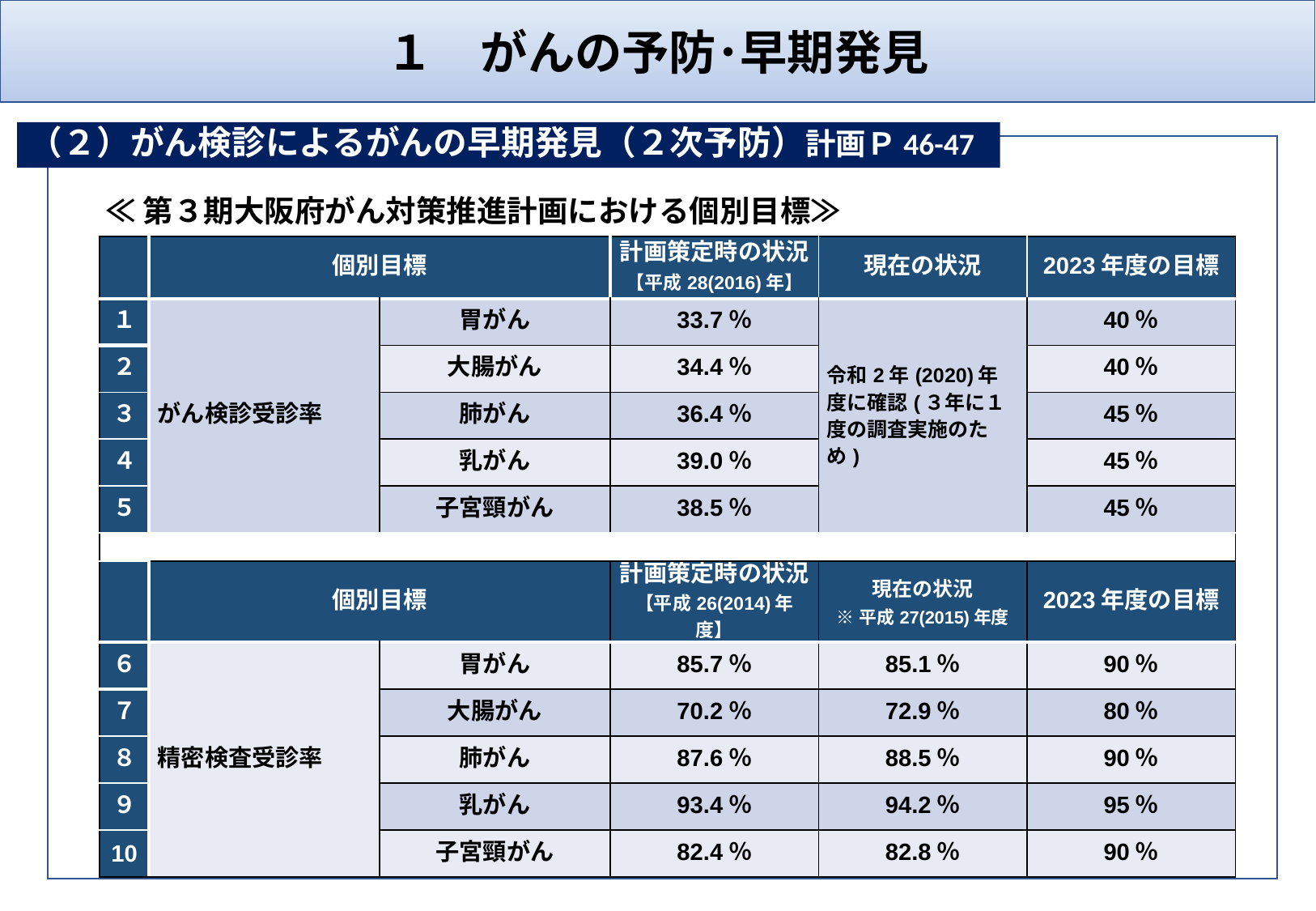

１　がんの予防･早期発見
（２）がん検診によるがんの早期発見（２次予防）計画Ｐ46-47

≪第３期大阪府がん対策推進計画における個別目標≫
|  | 個別目標 |  | 計画策定時の状況 【平成28(2016)年】 | 現在の状況 | 2023年度の目標 |
| --- | --- | --- | --- | --- | --- |
| １ | がん検診受診率 | 胃がん | 33.7％ | 令和2年(2020)年度に確認(３年に１度の調査実施のため) | 40％ |
| ２ |  | 大腸がん | 34.4％ |  | 40％ |
| ３ |  | 肺がん | 36.4％ |  | 45％ |
| ４ |  | 乳がん | 39.0％ |  | 45％ |
| ５ |  | 子宮頸がん | 38.5％ |  | 45％ |
|  |  |  |  |  |  |
|  | 個別目標 |  | 計画策定時の状況 【平成26(2014)年度】 | 現在の状況 ※平成27(2015)年度 | 2023年度の目標 |
| ６ | 精密検査受診率 | 胃がん | 85.7％ | 85.1％ | 90％ |
| ７ |  | 大腸がん | 70.2％ | 72.9％ | 80％ |
| ８ |  | 肺がん | 87.6％ | 88.5％ | 90％ |
| ９ |  | 乳がん | 93.4％ | 94.2％ | 95％ |
| 10 |  | 子宮頸がん | 82.4％ | 82.8％ | 90％ |
概ね予定どおり